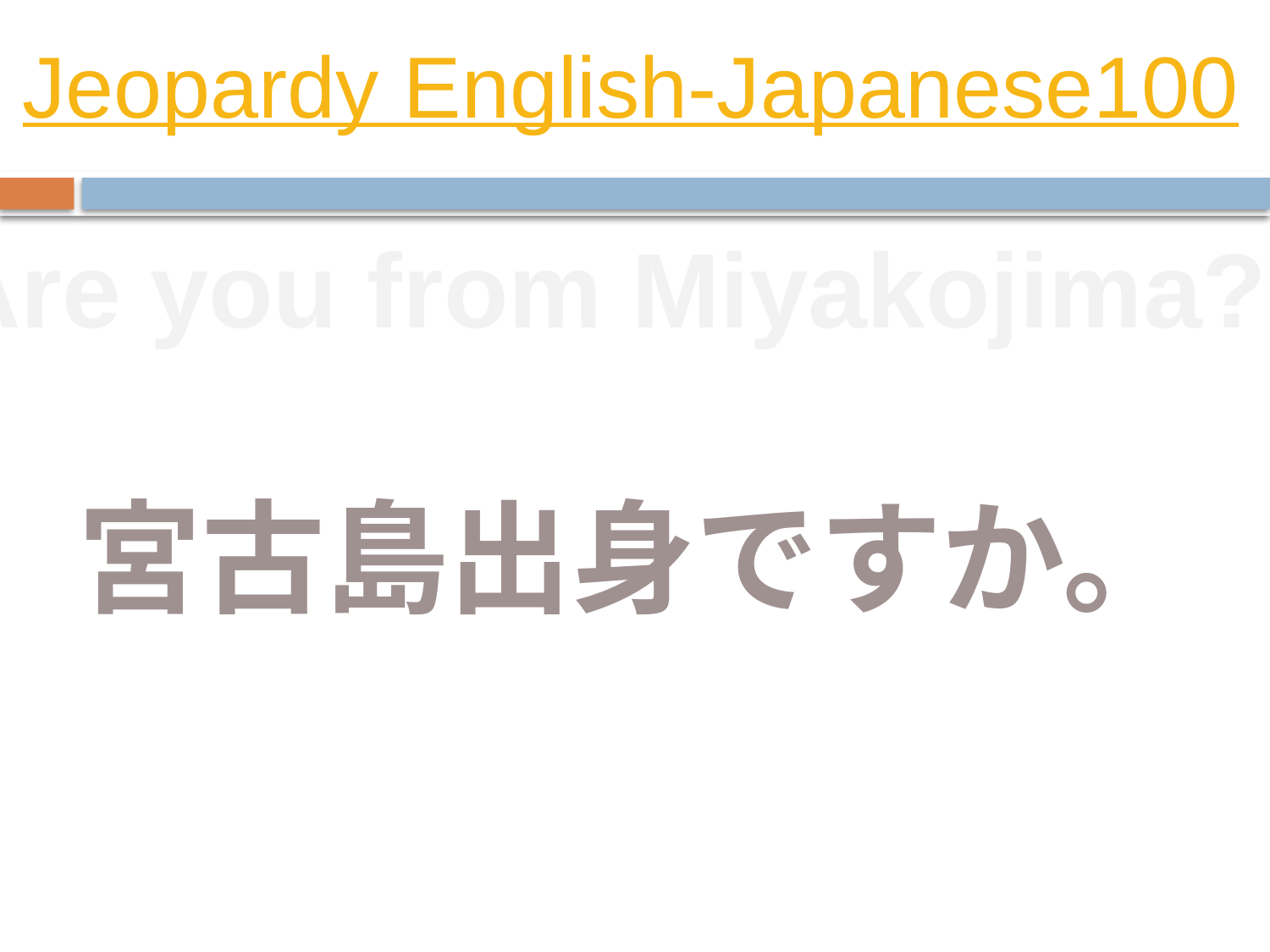

# Jeopardy English-Japanese100
Are you from Miyakojima?

宮古島出身ですか。